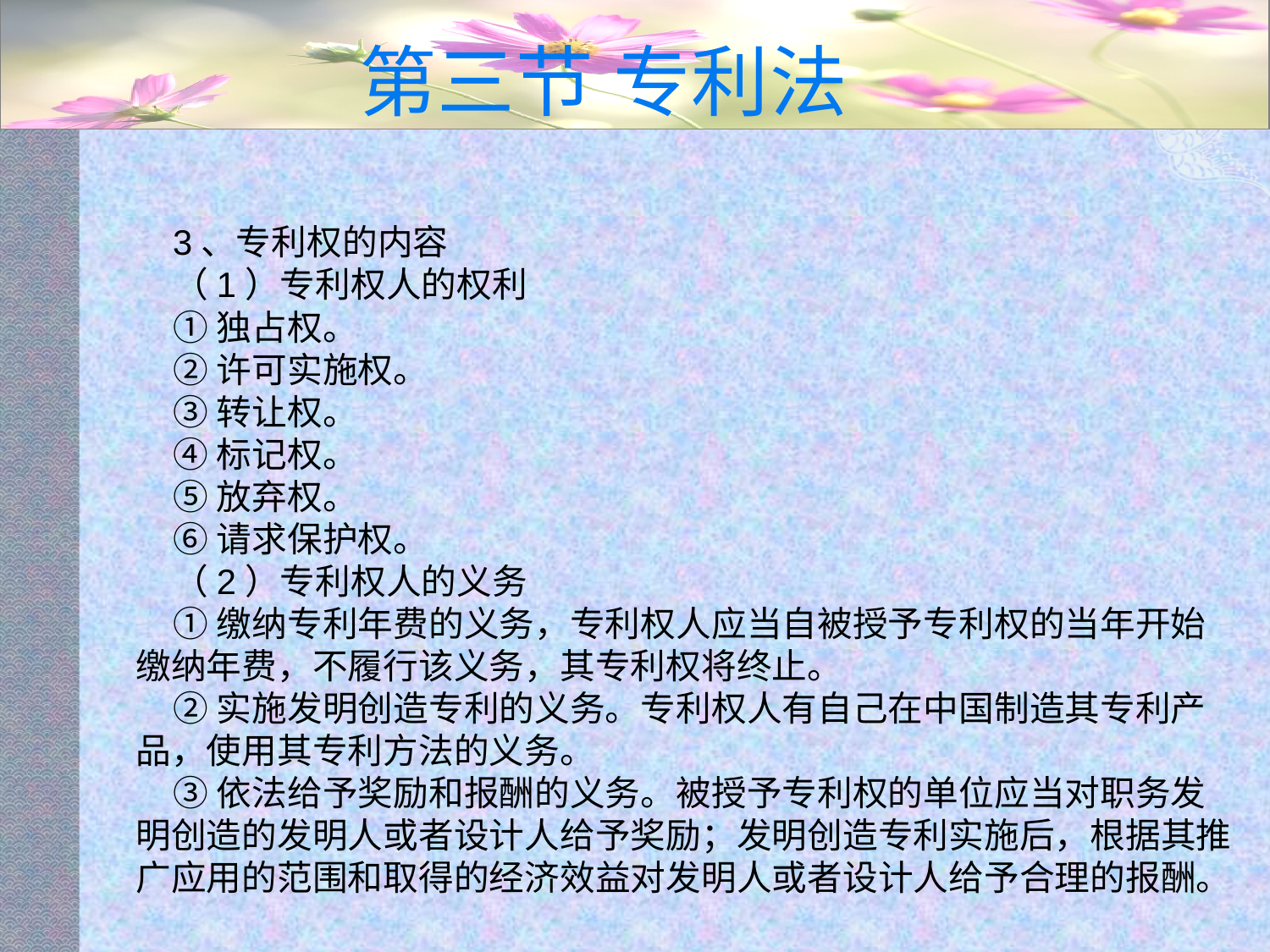

# 第三节 专利法
3、专利权的内容
（1）专利权人的权利
①独占权。
②许可实施权。
③转让权。
④标记权。
⑤放弃权。
⑥请求保护权。
（2）专利权人的义务
①缴纳专利年费的义务，专利权人应当自被授予专利权的当年开始缴纳年费，不履行该义务，其专利权将终止。
②实施发明创造专利的义务。专利权人有自己在中国制造其专利产品，使用其专利方法的义务。
③依法给予奖励和报酬的义务。被授予专利权的单位应当对职务发明创造的发明人或者设计人给予奖励；发明创造专利实施后，根据其推广应用的范围和取得的经济效益对发明人或者设计人给予合理的报酬。